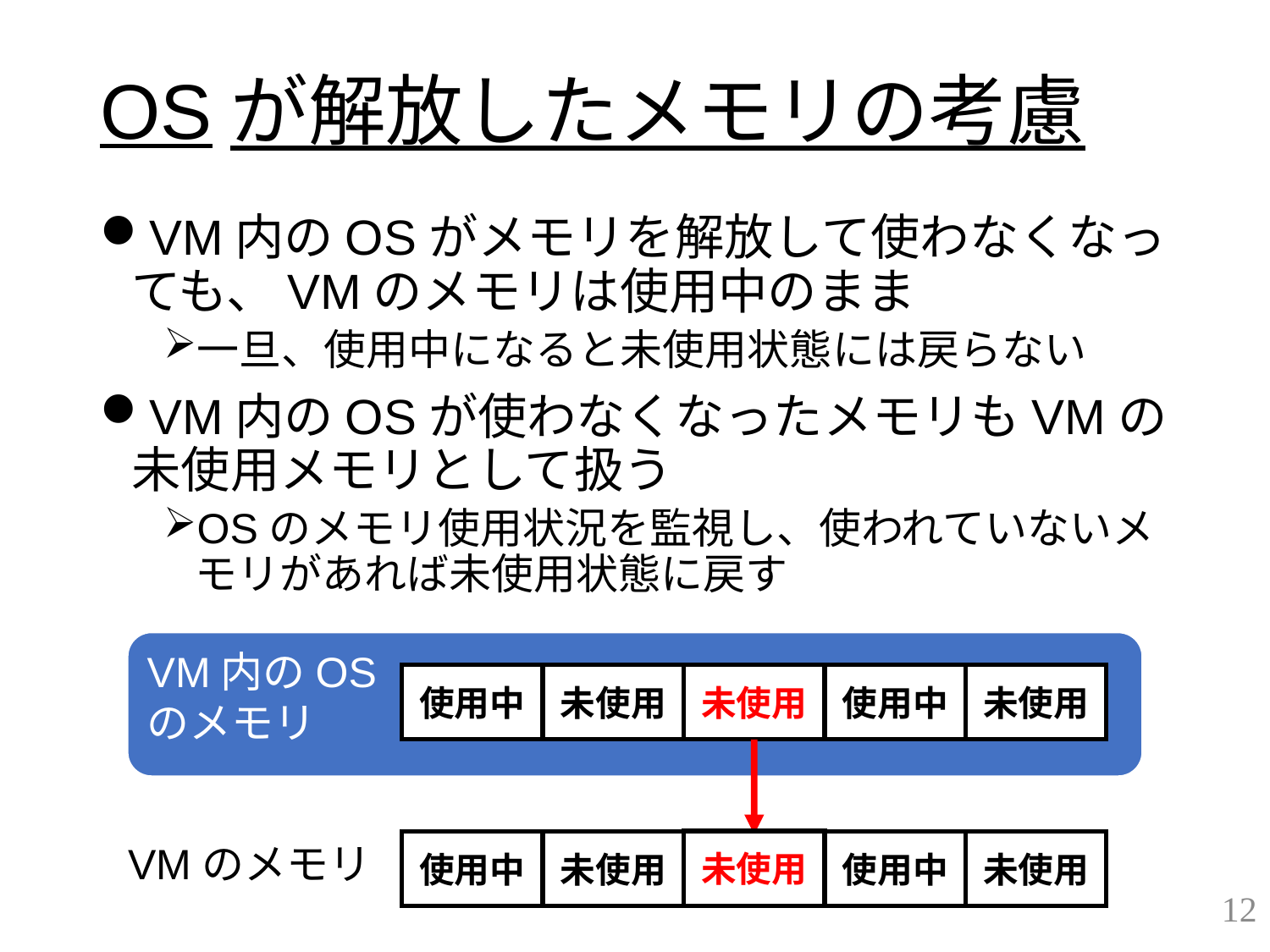

# OSが解放したメモリの考慮
VM内のOSがメモリを解放して使わなくなっても、VMのメモリは使用中のまま
一旦、使用中になると未使用状態には戻らない
VM内のOSが使わなくなったメモリもVMの未使用メモリとして扱う
OSのメモリ使用状況を監視し、使われていないメモリがあれば未使用状態に戻す
VM内のOS
のメモリ
使用中
未使用
未使用
使用中
未使用
未使用
VMのメモリ
使用中
未使用
使用中
使用中
未使用
12